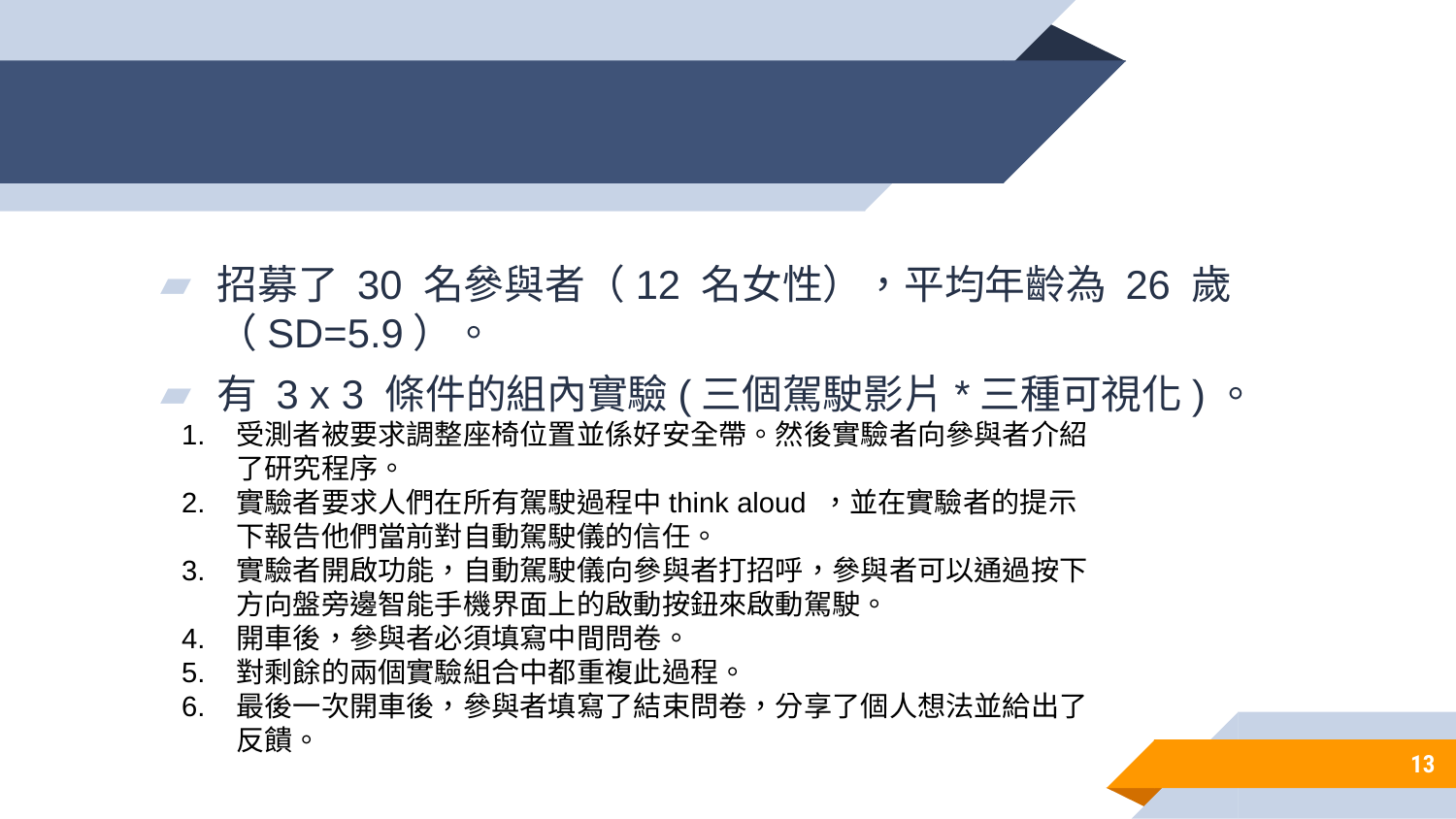

#
招募了 30 名參與者（12 名女性），平均年齡為 26 歲（SD=5.9）。
有 3 x 3 條件的組內實驗(三個駕駛影片*三種可視化)。

受測者被要求調整座椅位置並係好安全帶。然後實驗者向參與者介紹了研究程序。
實驗者要求人們在所有駕駛過程中think aloud ，並在實驗者的提示下報告他們當前對自動駕駛儀的信任。
實驗者開啟功能，自動駕駛儀向參與者打招呼，參與者可以通過按下方向盤旁邊智能手機界面上的啟動按鈕來啟動駕駛。
開車後，參與者必須填寫中間問卷。
對剩餘的兩個實驗組合中都重複此過程。
最後一次開車後，參與者填寫了結束問卷，分享了個人想法並給出了反饋。
13